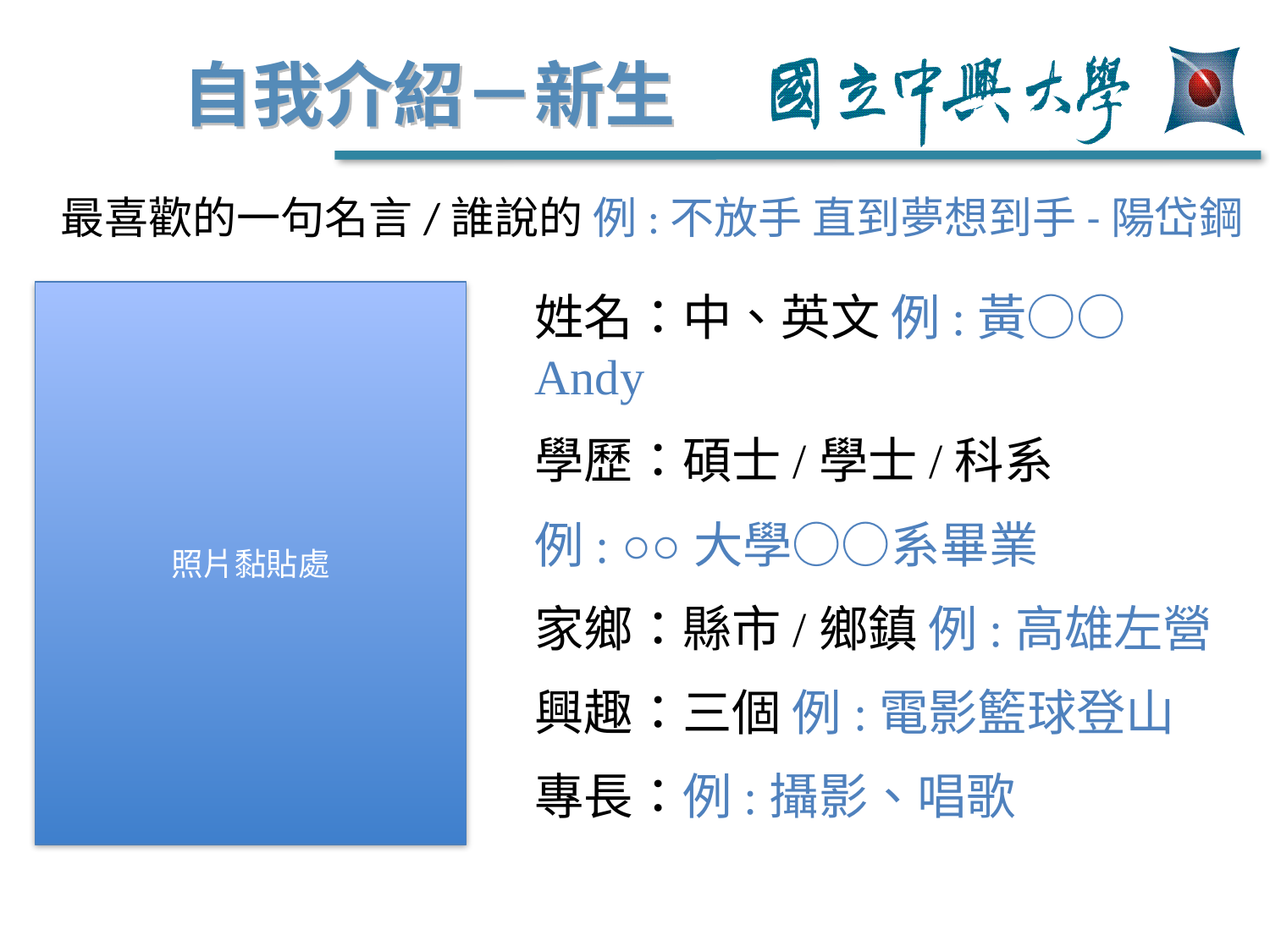

自我介紹－新生

最喜歡的一句名言/誰說的 例:不放手 直到夢想到手-陽岱鋼
姓名：中、英文 例:黃○○ Andy
學歷：碩士/學士/科系
例: ○○大學○○系畢業
家鄉：縣市/鄉鎮 例:高雄左營
興趣：三個 例:電影籃球登山
專長：例:攝影、唱歌
照片黏貼處